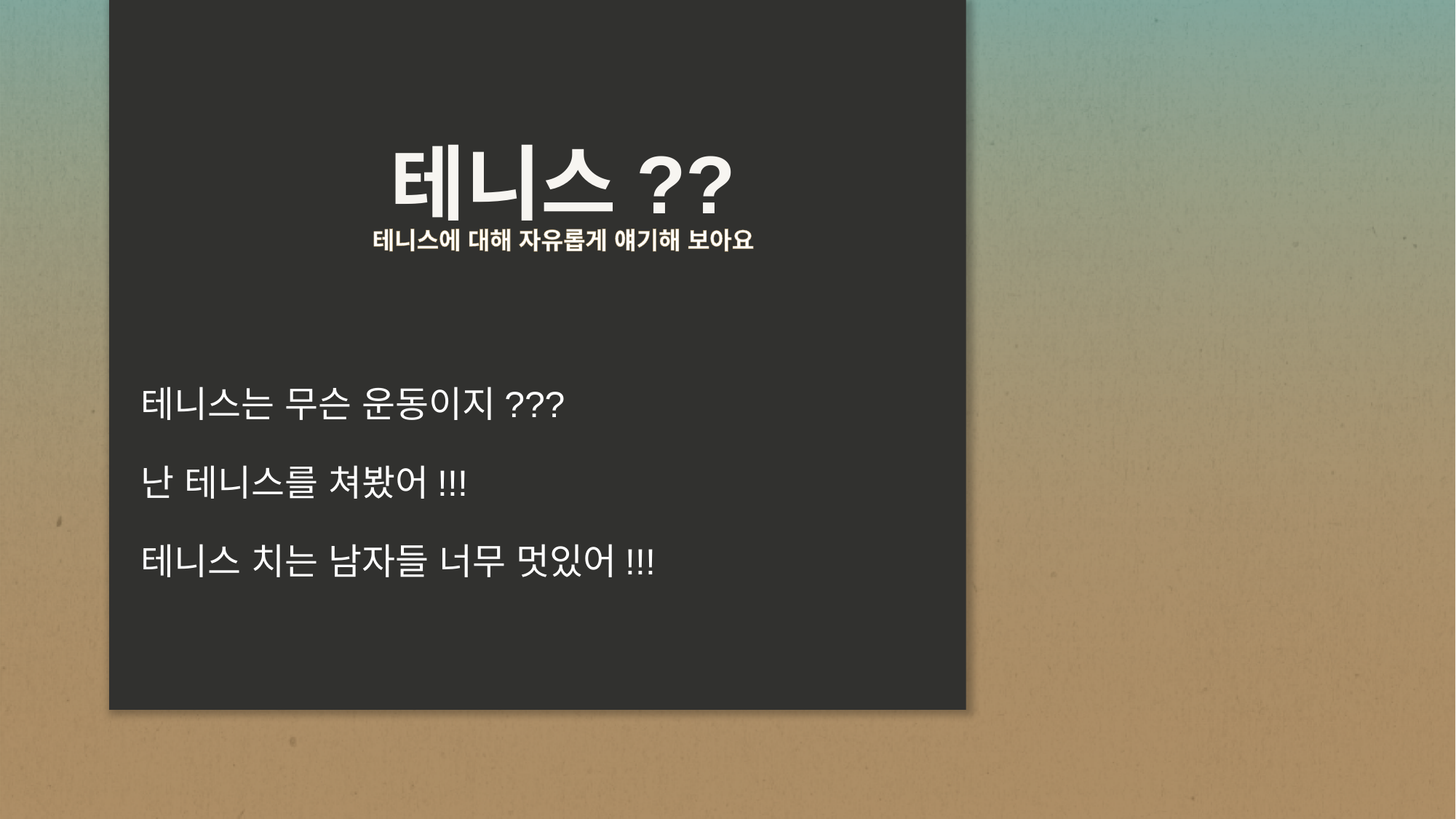

테니스??
테니스에 대해 자유롭게 얘기해 보아요
테니스는 무슨 운동이지???

난 테니스를 쳐봤어!!!

테니스 치는 남자들 너무 멋있어!!!